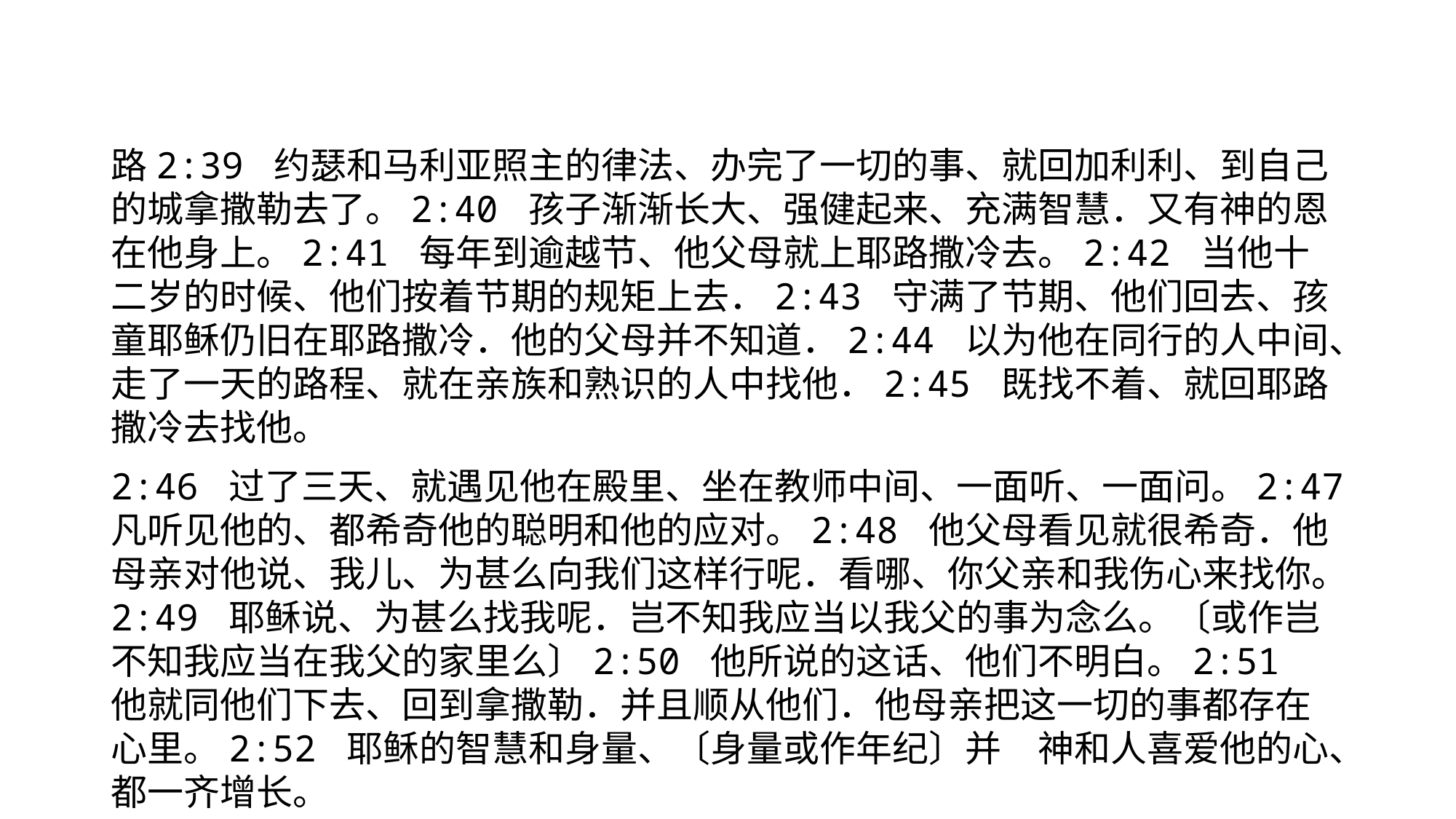

#
路2:39 约瑟和马利亚照主的律法、办完了一切的事、就回加利利、到自己的城拿撒勒去了。2:40 孩子渐渐长大、强健起来、充满智慧．又有神的恩在他身上。2:41 每年到逾越节、他父母就上耶路撒冷去。2:42 当他十二岁的时候、他们按着节期的规矩上去．2:43 守满了节期、他们回去、孩童耶稣仍旧在耶路撒冷．他的父母并不知道．2:44 以为他在同行的人中间、走了一天的路程、就在亲族和熟识的人中找他．2:45 既找不着、就回耶路撒冷去找他。
2:46 过了三天、就遇见他在殿里、坐在教师中间、一面听、一面问。2:47 凡听见他的、都希奇他的聪明和他的应对。2:48 他父母看见就很希奇．他母亲对他说、我儿、为甚么向我们这样行呢．看哪、你父亲和我伤心来找你。2:49 耶稣说、为甚么找我呢．岂不知我应当以我父的事为念么。〔或作岂不知我应当在我父的家里么〕2:50 他所说的这话、他们不明白。2:51 他就同他们下去、回到拿撒勒．并且顺从他们．他母亲把这一切的事都存在心里。2:52 耶稣的智慧和身量、〔身量或作年纪〕并　神和人喜爱他的心、都一齐增长。